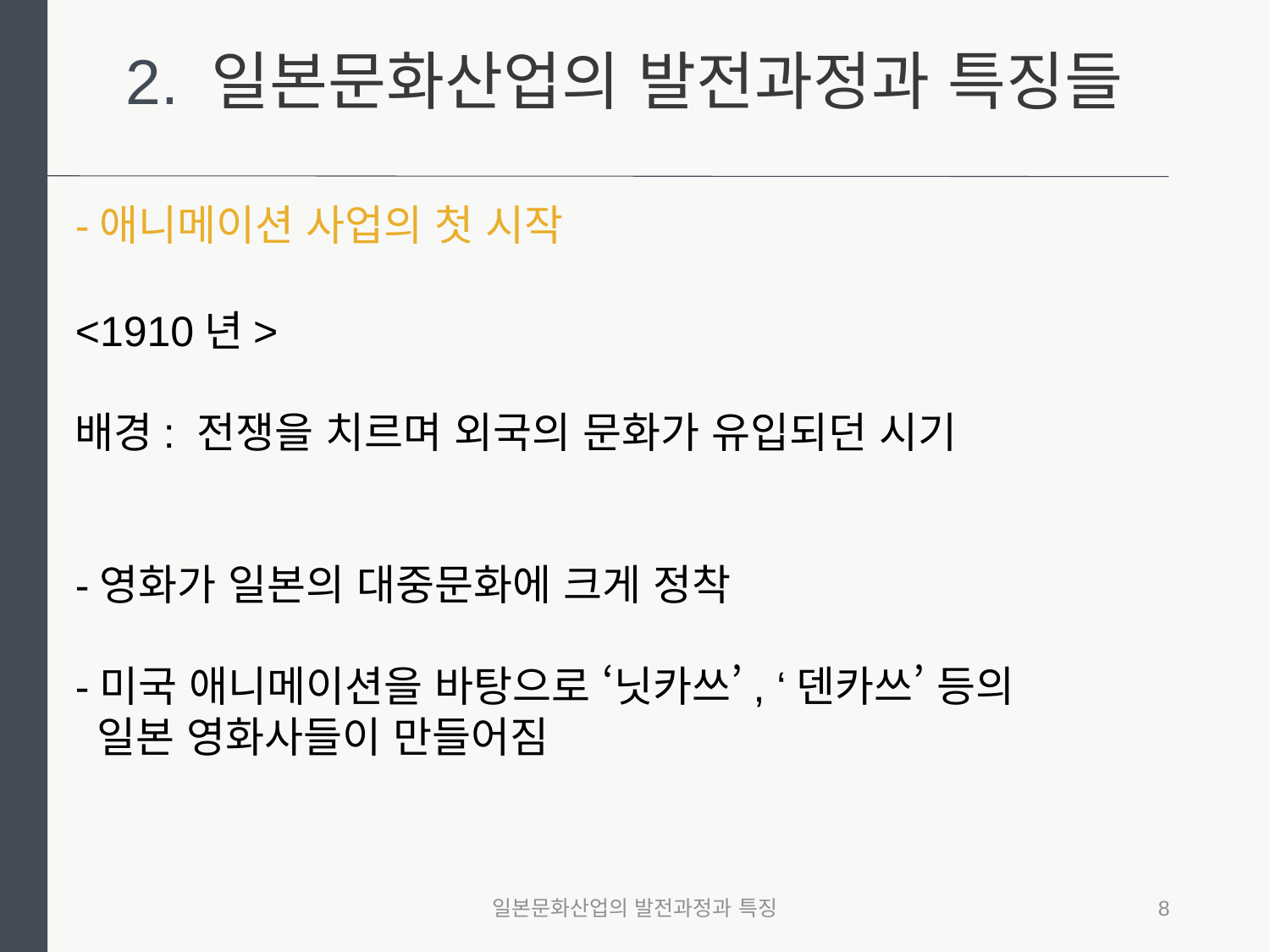

2. 일본문화산업의 발전과정과 특징들
-애니메이션 사업의 첫 시작

<1910년>

배경: 전쟁을 치르며 외국의 문화가 유입되던 시기

-영화가 일본의 대중문화에 크게 정착

-미국 애니메이션을 바탕으로 ‘닛카쓰’, ‘덴카쓰’ 등의
 일본 영화사들이 만들어짐

일본문화산업의 발전과정과 특징
8